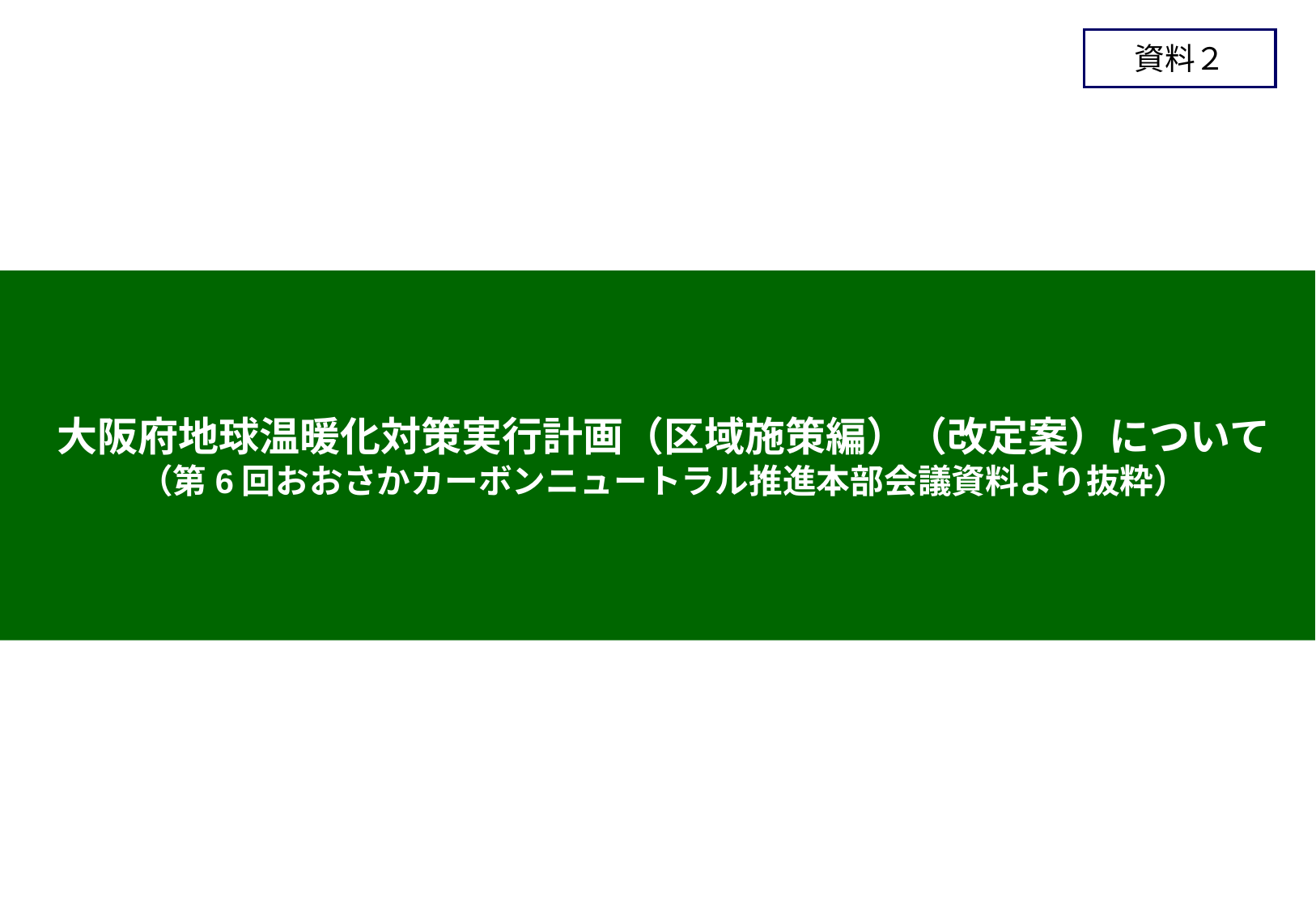

資料２
大阪府地球温暖化対策実行計画（区域施策編）（改定案）について
（第6回おおさかカーボンニュートラル推進本部会議資料より抜粋）